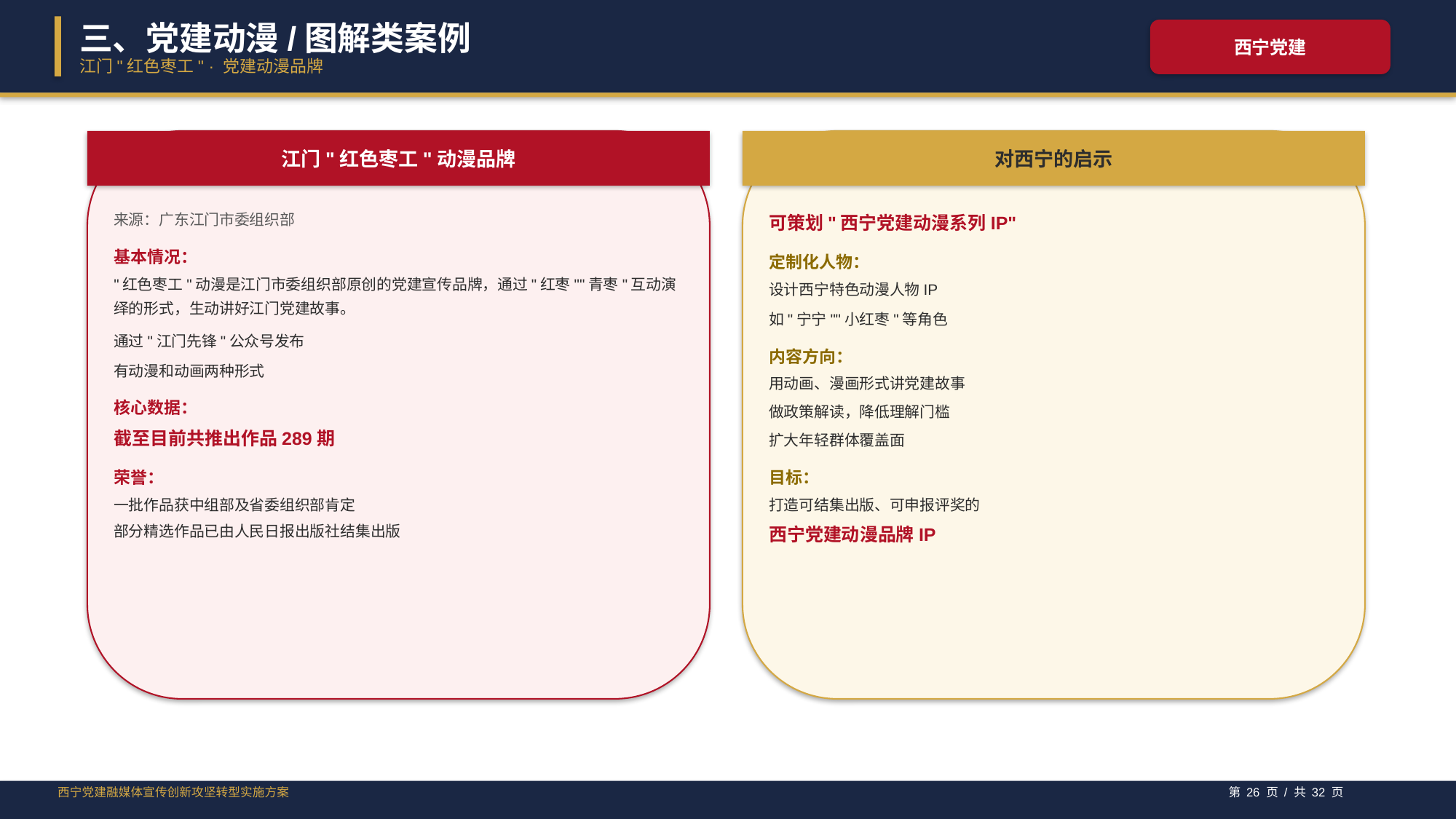

三、党建动漫/图解类案例

西宁党建
江门"红色枣工" · 党建动漫品牌

江门"红色枣工"动漫品牌

对西宁的启示
来源：广东江门市委组织部
基本情况：
"红色枣工"动漫是江门市委组织部原创的党建宣传品牌，通过"红枣""青枣"互动演绎的形式，生动讲好江门党建故事。
通过"江门先锋"公众号发布
有动漫和动画两种形式
核心数据：
截至目前共推出作品289期
荣誉：
一批作品获中组部及省委组织部肯定
部分精选作品已由人民日报出版社结集出版
可策划"西宁党建动漫系列IP"
定制化人物：
设计西宁特色动漫人物IP
如"宁宁""小红枣"等角色
内容方向：
用动画、漫画形式讲党建故事
做政策解读，降低理解门槛
扩大年轻群体覆盖面
目标：
打造可结集出版、可申报评奖的
西宁党建动漫品牌IP

西宁党建融媒体宣传创新攻坚转型实施方案
第 26 页 / 共 32 页